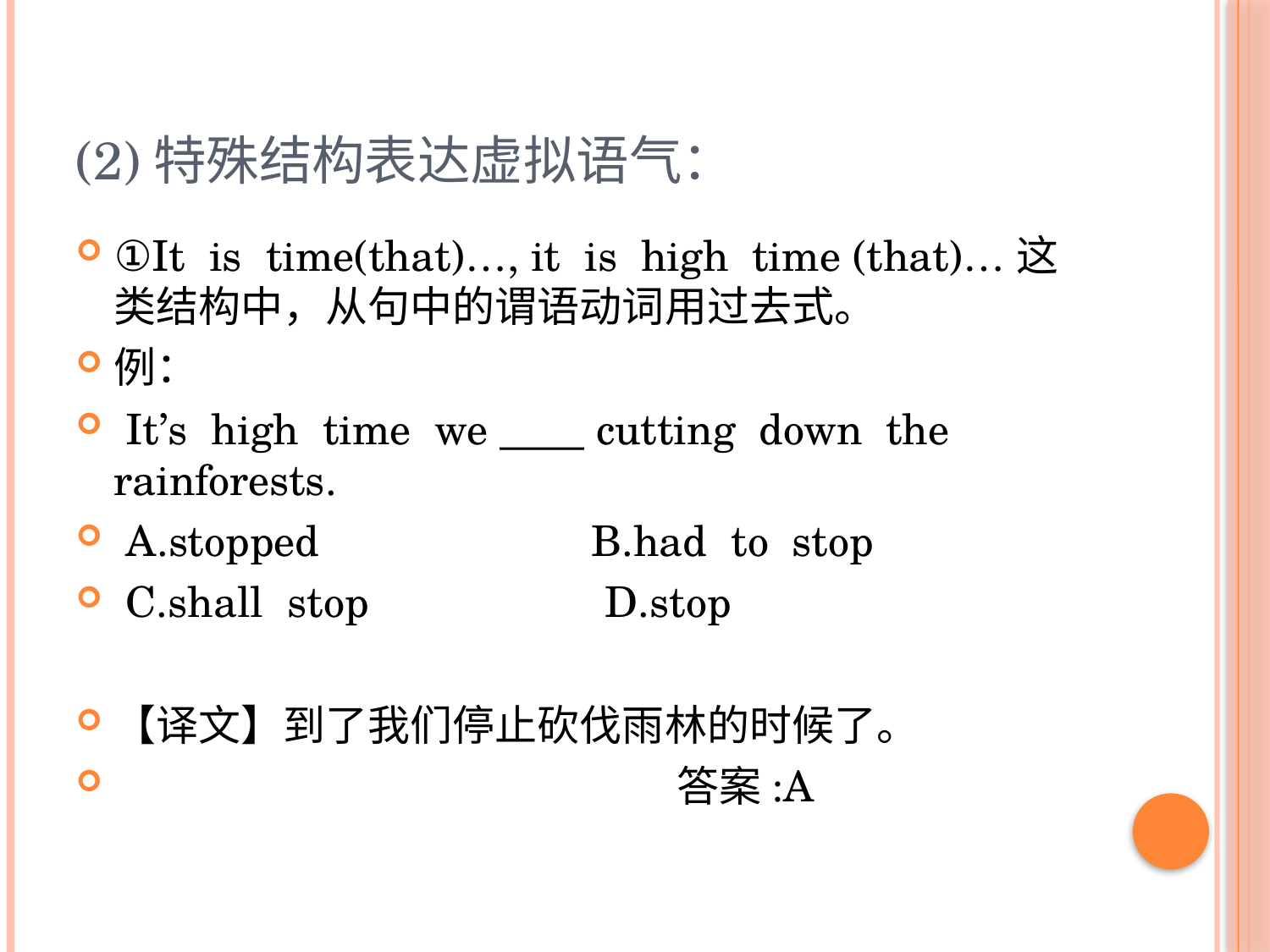

# (2)特殊结构表达虚拟语气：
①It  is  time(that)…, it  is  high  time (that)…这类结构中，从句中的谓语动词用过去式。
例：
 It’s  high  time  we ____ cutting  down  the  rainforests.
 A.stopped                       B.had  to  stop
 C.shall  stop                    D.stop

【译文】到了我们停止砍伐雨林的时候了。
                                                          答案:A